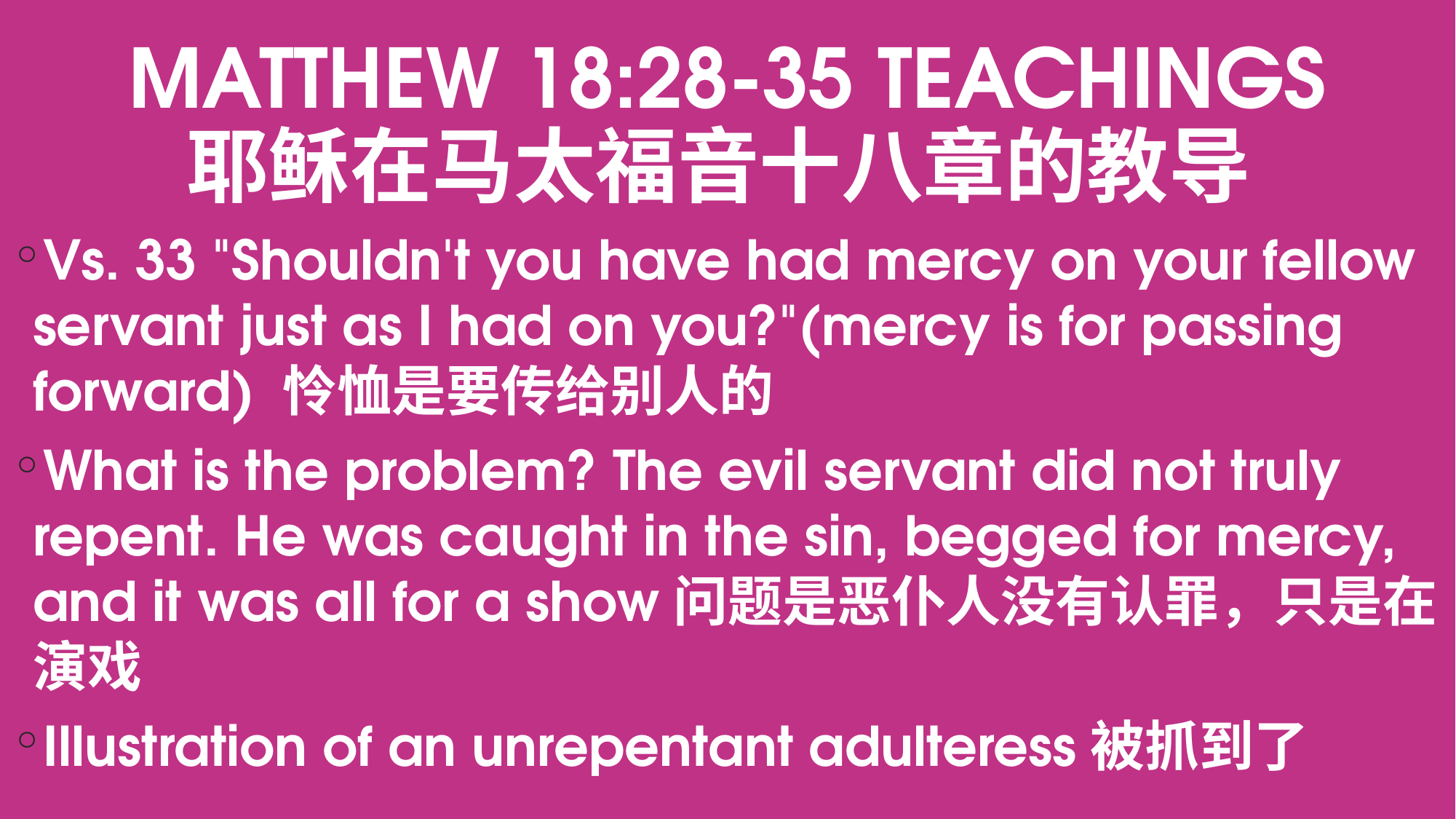

# MATTHEW 18:28-35 TEACHINGS 耶稣在马太福音十八章的教导
Vs. 33 "Shouldn't you have had mercy on your fellow servant just as I had on you?"(mercy is for passing forward) 怜恤是要传给别人的
What is the problem? The evil servant did not truly repent. He was caught in the sin, begged for mercy, and it was all for a show问题是恶仆人没有认罪，只是在演戏
Illustration of an unrepentant adulteress被抓到了